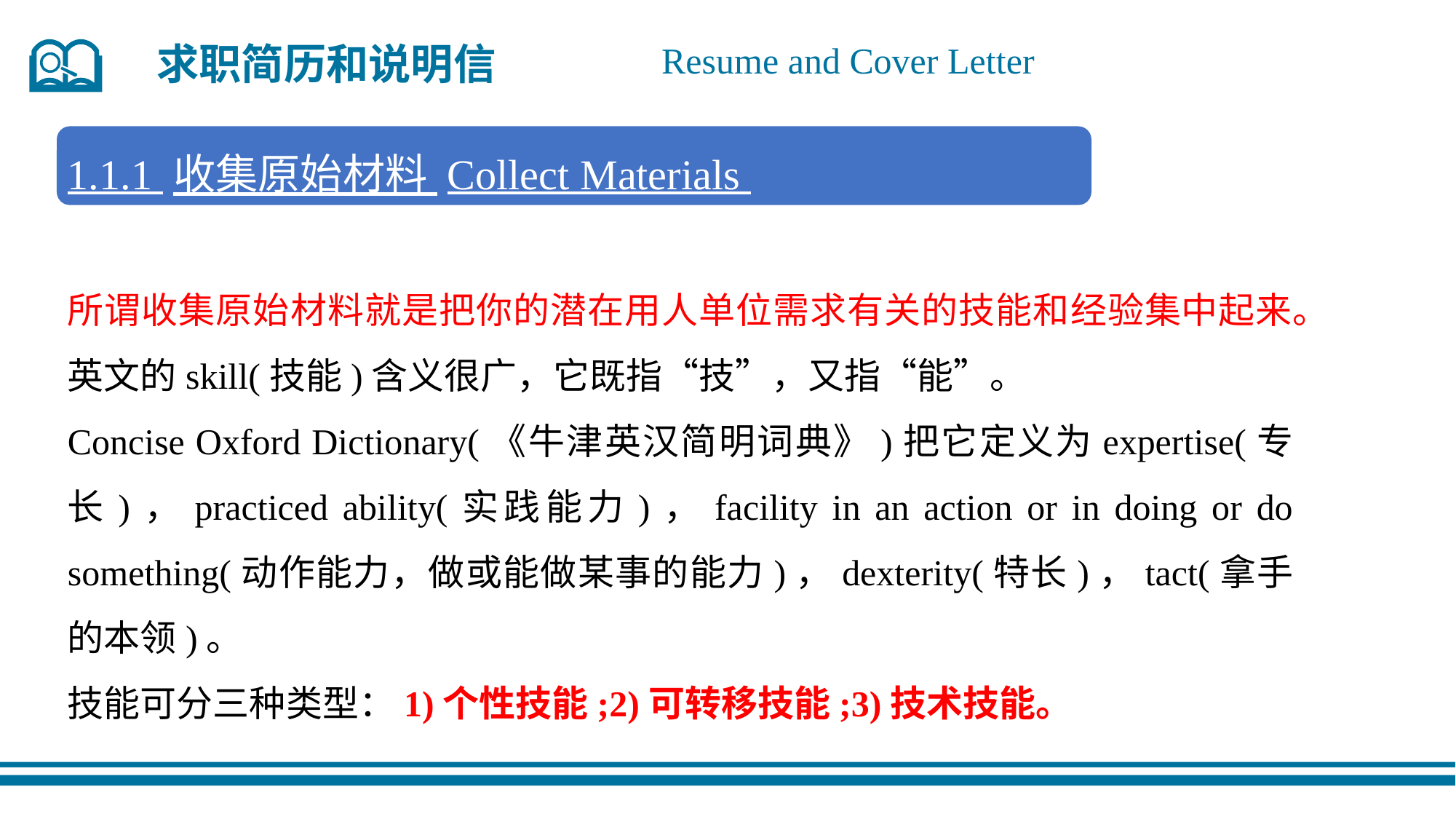

求职简历和说明信
Resume and Cover Letter

1.1.1 收集原始材料 Collect Materials
所谓收集原始材料就是把你的潜在用人单位需求有关的技能和经验集中起来。
英文的skill(技能)含义很广，它既指“技”，又指“能”。
Concise Oxford Dictionary(《牛津英汉简明词典》)把它定义为expertise(专长)，practiced ability(实践能力)，facility in an action or in doing or do something(动作能力，做或能做某事的能力)，dexterity(特长)，tact(拿手的本领)。
技能可分三种类型：1)个性技能;2)可转移技能;3)技术技能。